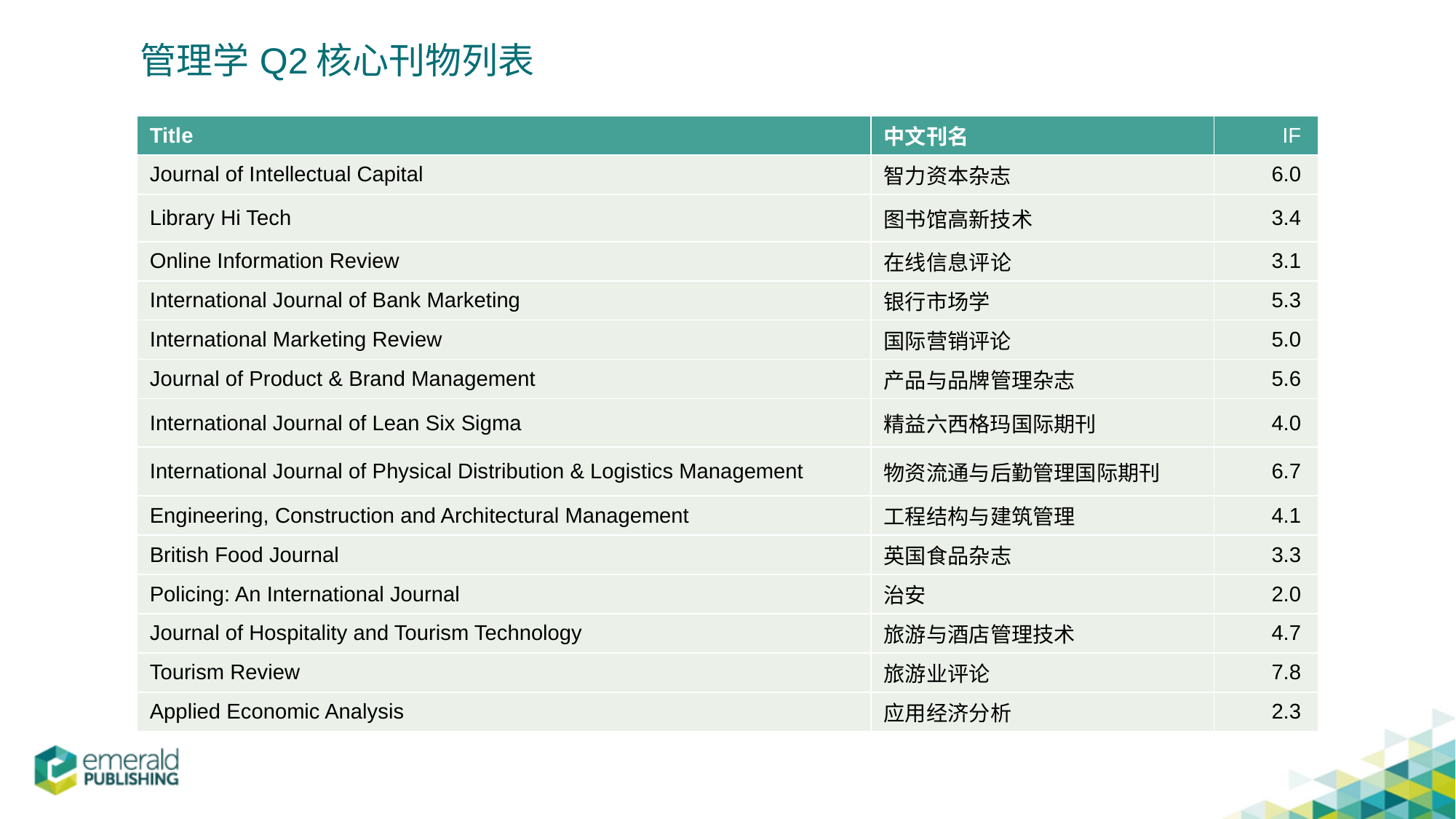

管理学Q2核心刊物列表
| Title | 中文刊名 | IF |
| --- | --- | --- |
| Journal of Intellectual Capital | 智力资本杂志 | 6.0 |
| Library Hi Tech | 图书馆高新技术 | 3.4 |
| Online Information Review | 在线信息评论 | 3.1 |
| International Journal of Bank Marketing | 银行市场学 | 5.3 |
| International Marketing Review | 国际营销评论 | 5.0 |
| Journal of Product & Brand Management | 产品与品牌管理杂志 | 5.6 |
| International Journal of Lean Six Sigma | 精益六西格玛国际期刊 | 4.0 |
| International Journal of Physical Distribution & Logistics Management | 物资流通与后勤管理国际期刊 | 6.7 |
| Engineering, Construction and Architectural Management | 工程结构与建筑管理 | 4.1 |
| British Food Journal | 英国食品杂志 | 3.3 |
| Policing: An International Journal | 治安 | 2.0 |
| Journal of Hospitality and Tourism Technology | 旅游与酒店管理技术 | 4.7 |
| Tourism Review | 旅游业评论 | 7.8 |
| Applied Economic Analysis | 应用经济分析 | 2.3 |